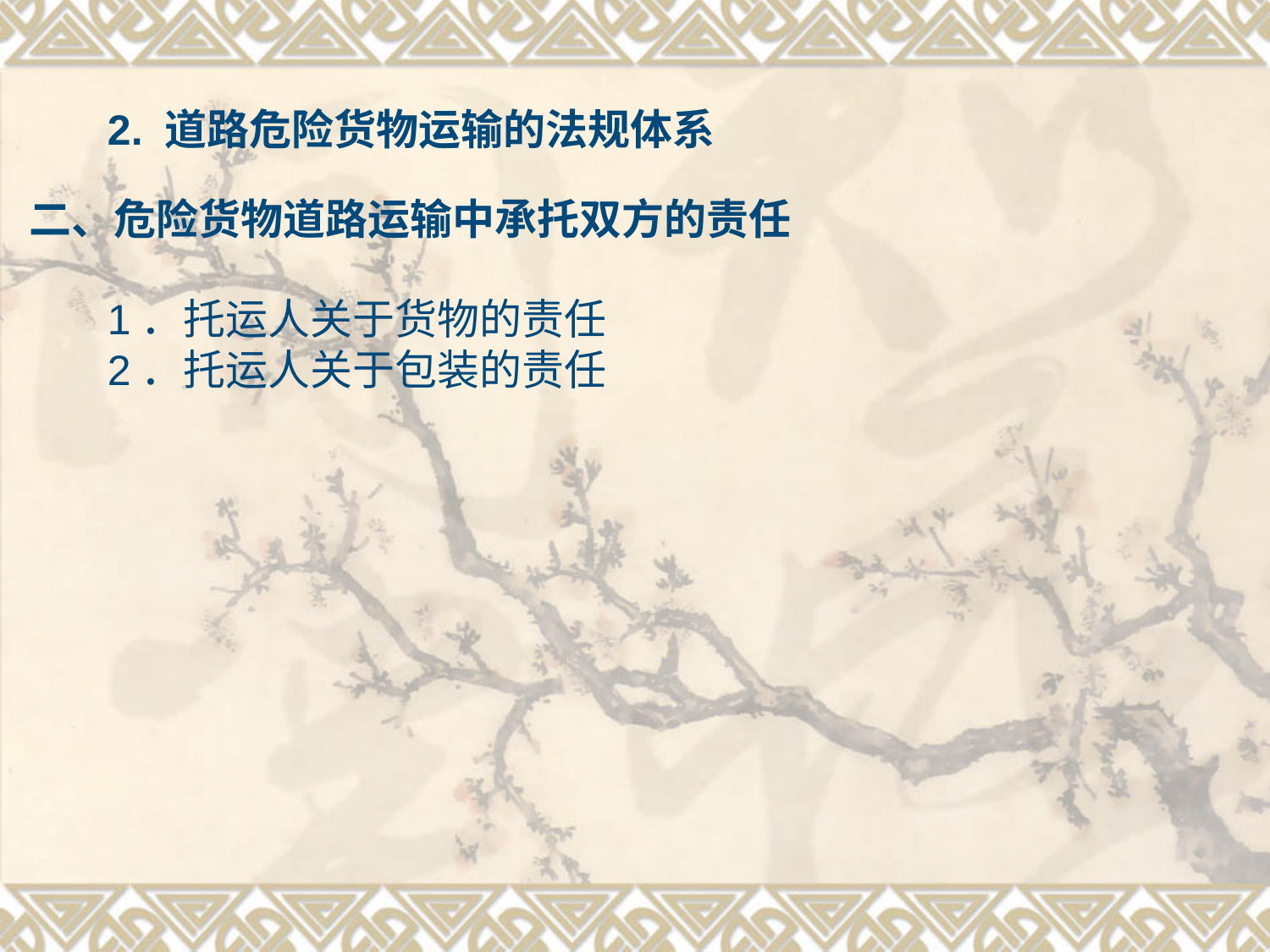

2. 道路危险货物运输的法规体系
二、危险货物道路运输中承托双方的责任
1．托运人关于货物的责任
2．托运人关于包装的责任